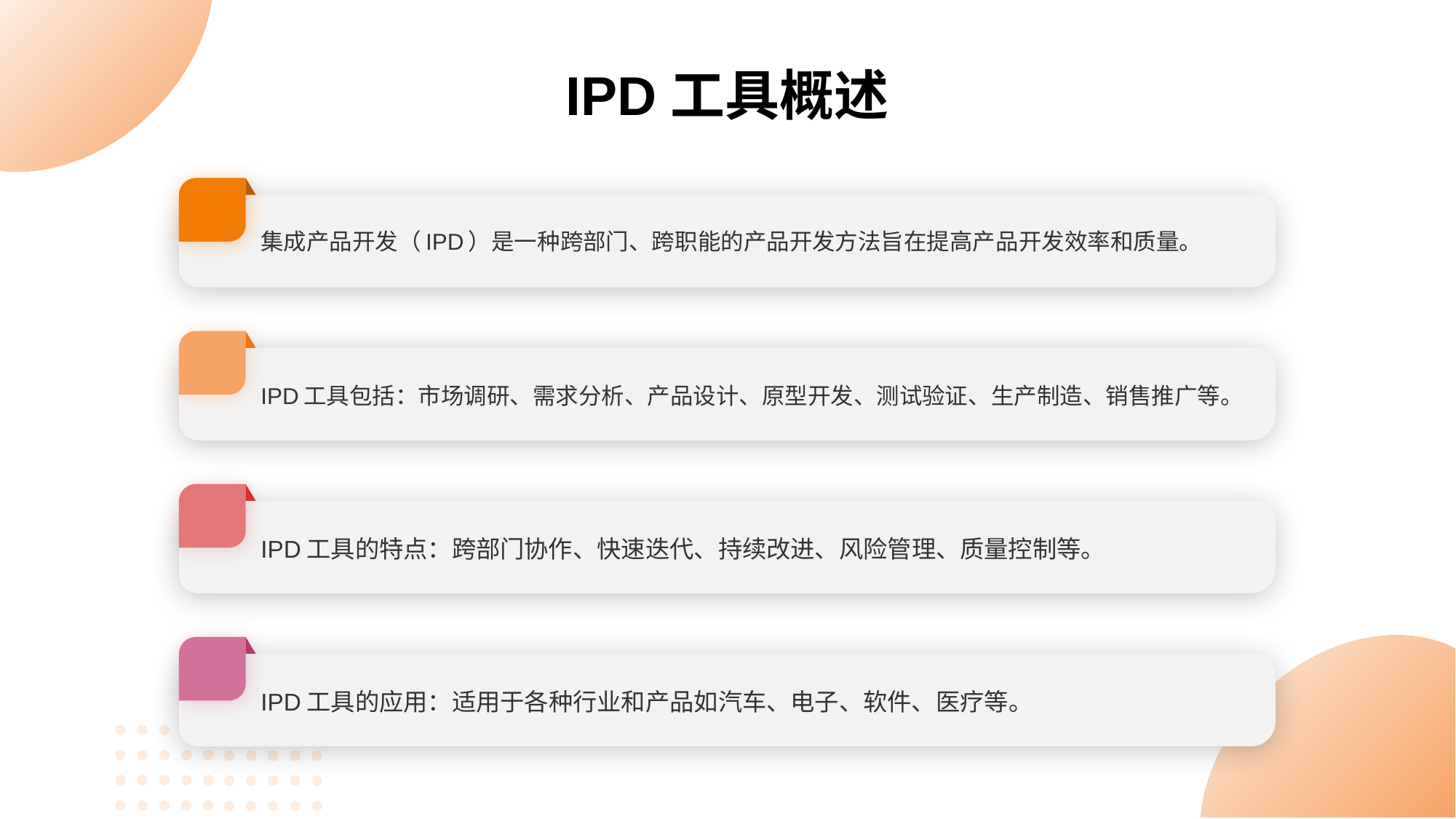

IPD工具概述

集成产品开发（IPD）是一种跨部门、跨职能的产品开发方法旨在提高产品开发效率和质量。

IPD工具包括：市场调研、需求分析、产品设计、原型开发、测试验证、生产制造、销售推广等。

IPD工具的特点：跨部门协作、快速迭代、持续改进、风险管理、质量控制等。

IPD工具的应用：适用于各种行业和产品如汽车、电子、软件、医疗等。